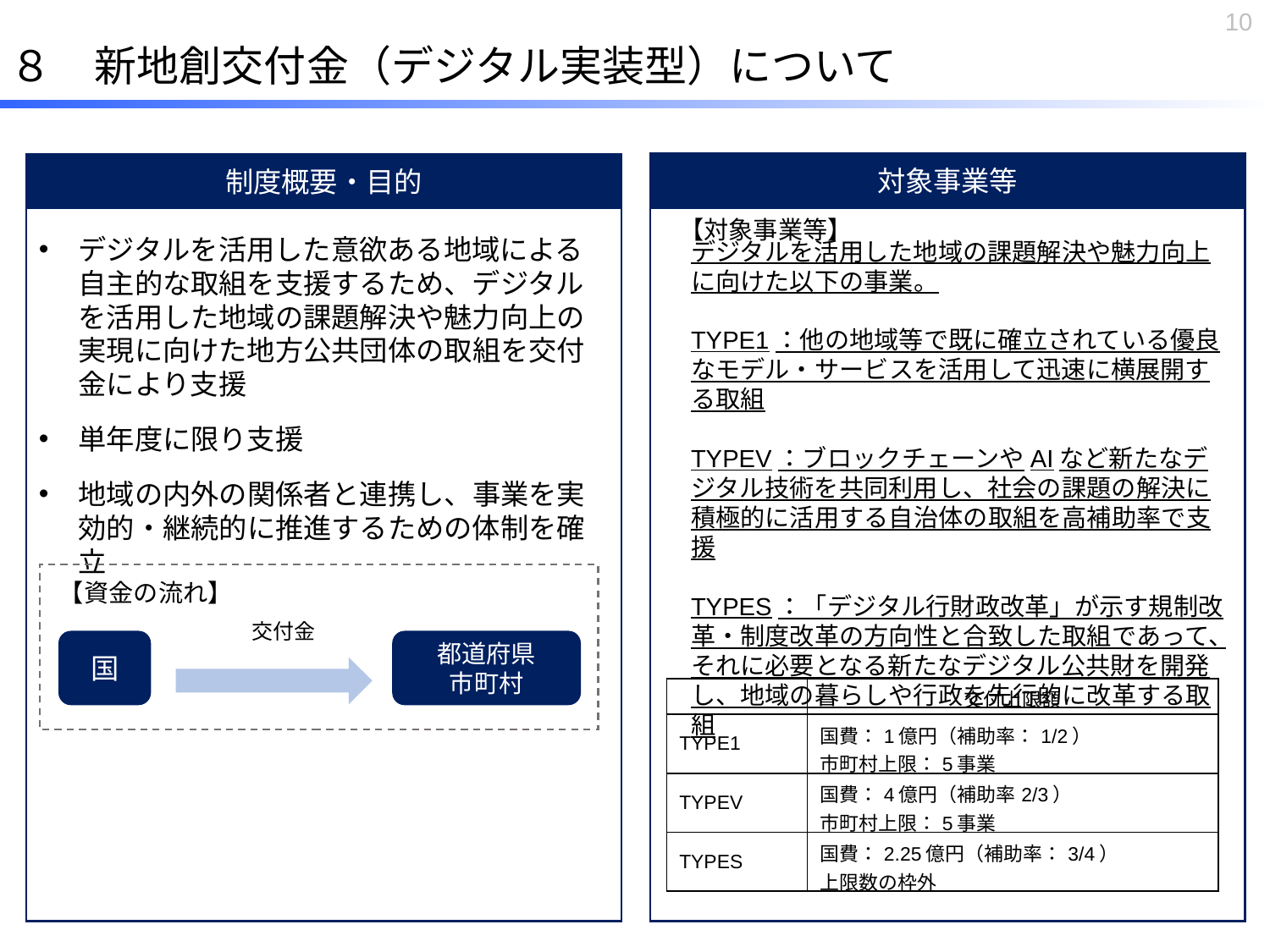

10
８　新地創交付金（デジタル実装型）について

対象事業等
制度概要・目的

【対象事業等】
デジタルを活用した意欲ある地域による自主的な取組を支援するため、デジタルを活用した地域の課題解決や魅力向上の実現に向けた地方公共団体の取組を交付金により支援
単年度に限り支援
地域の内外の関係者と連携し、事業を実効的・継続的に推進するための体制を確立
デジタルを活用した地域の課題解決や魅力向上に向けた以下の事業。

TYPE1：他の地域等で既に確立されている優良なモデル・サービスを活用して迅速に横展開する取組

TYPEV：ブロックチェーンやAIなど新たなデジタル技術を共同利用し、社会の課題の解決に積極的に活用する自治体の取組を高補助率で支援

TYPES：「デジタル行財政改革」が示す規制改革・制度改革の方向性と合致した取組であって、それに必要となる新たなデジタル公共財を開発し、地域の暮らしや行政を先行的に改革する取組

【資金の流れ】
交付金
国
都道府県
市町村

|  | 交付上限額 |
| --- | --- |
| TYPE1 | 国費：1億円（補助率：1/2） 市町村上限：5事業 |
| TYPEV | 国費：4億円（補助率2/3） 市町村上限：5事業 |
| TYPES | 国費：2.25億円（補助率：3/4）　 上限数の枠外 |